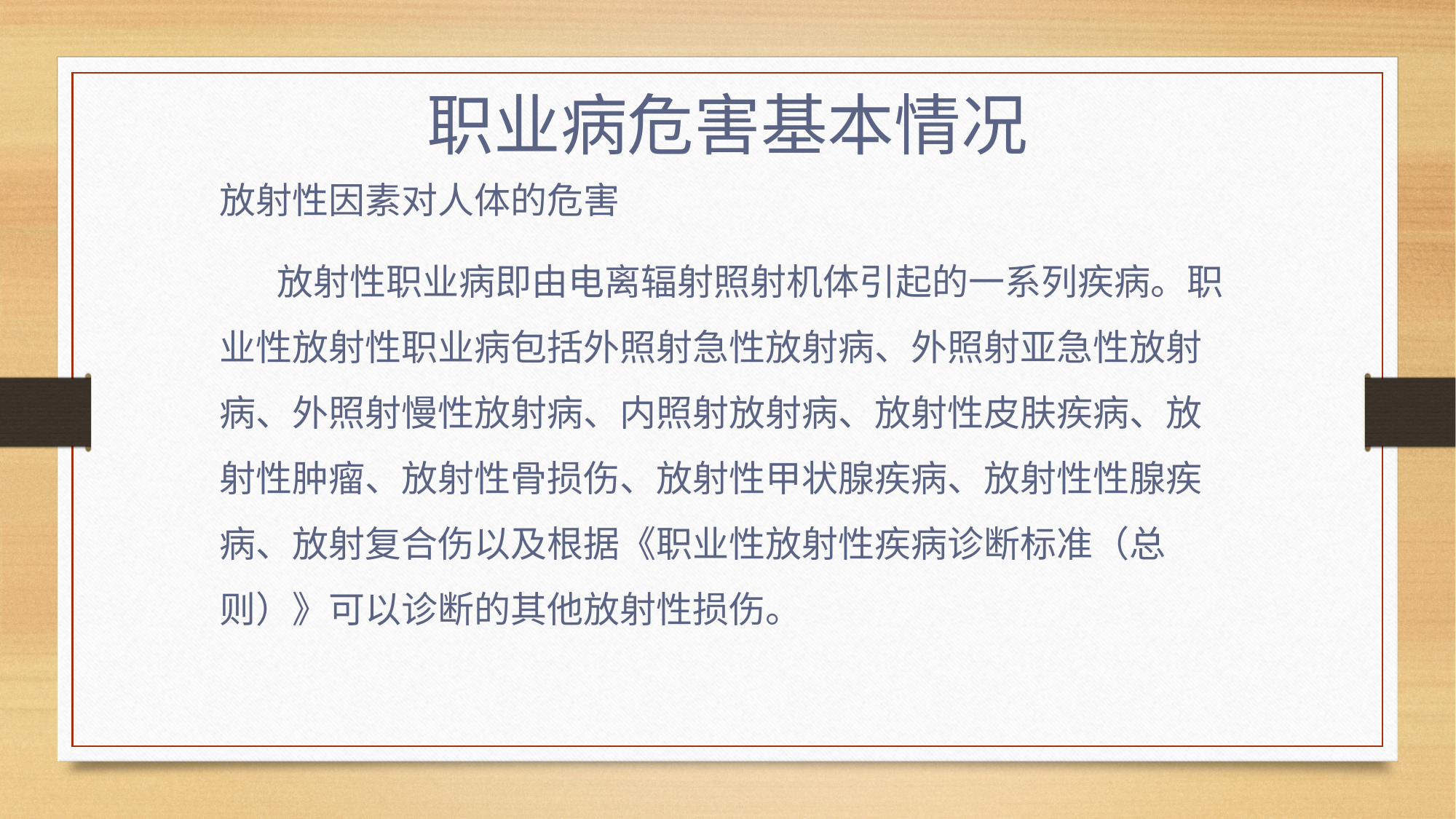

职业病危害基本情况
放射性因素对人体的危害
      放射性职业病即由电离辐射照射机体引起的一系列疾病。职业性放射性职业病包括外照射急性放射病、外照射亚急性放射病、外照射慢性放射病、内照射放射病、放射性皮肤疾病、放射性肿瘤、放射性骨损伤、放射性甲状腺疾病、放射性性腺疾病、放射复合伤以及根据《职业性放射性疾病诊断标准（总则）》可以诊断的其他放射性损伤。